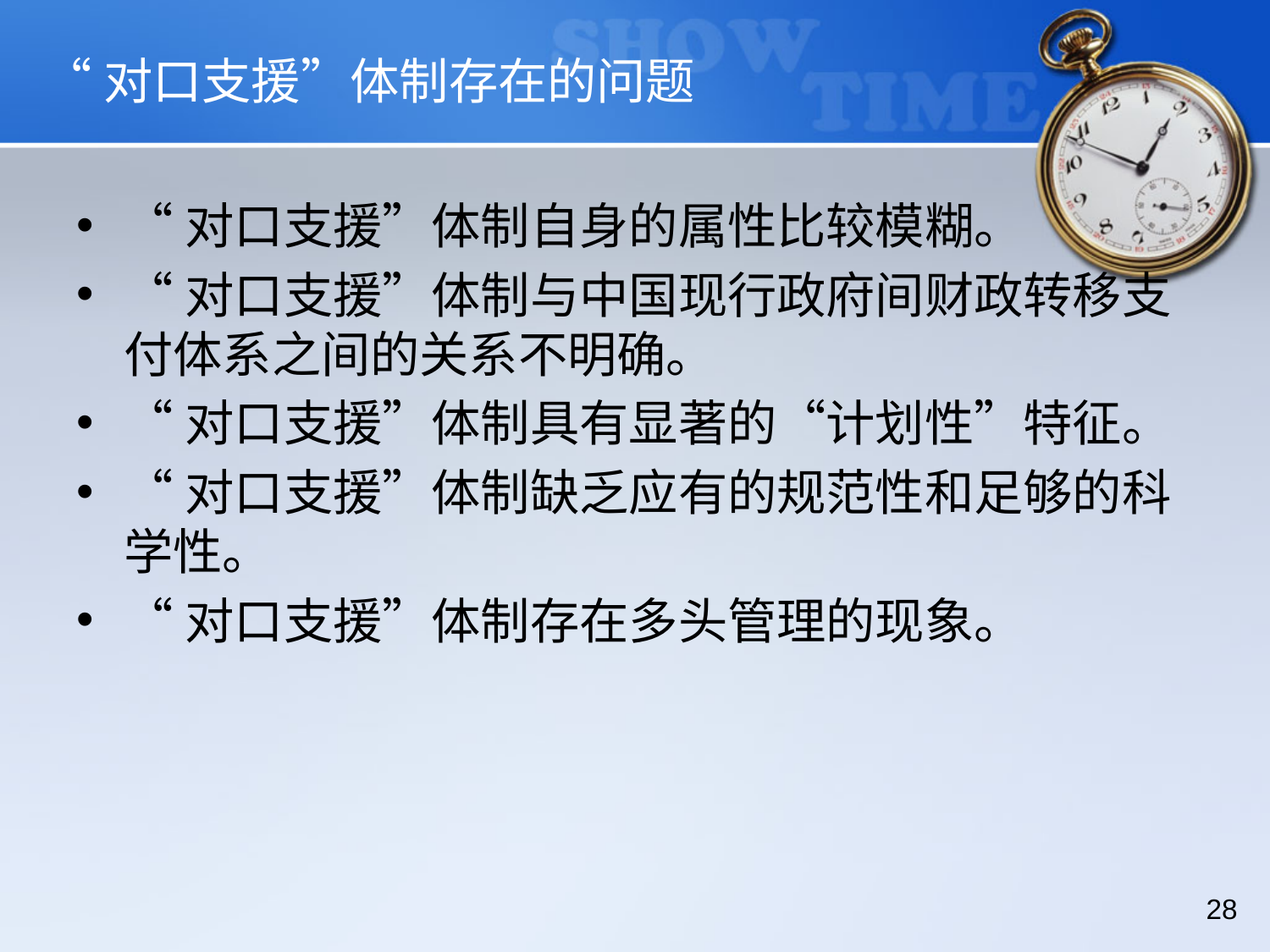

# “对口支援”体制存在的问题
“对口支援”体制自身的属性比较模糊。
“对口支援”体制与中国现行政府间财政转移支付体系之间的关系不明确。
“对口支援”体制具有显著的“计划性”特征。
“对口支援”体制缺乏应有的规范性和足够的科学性。
“对口支援”体制存在多头管理的现象。
28